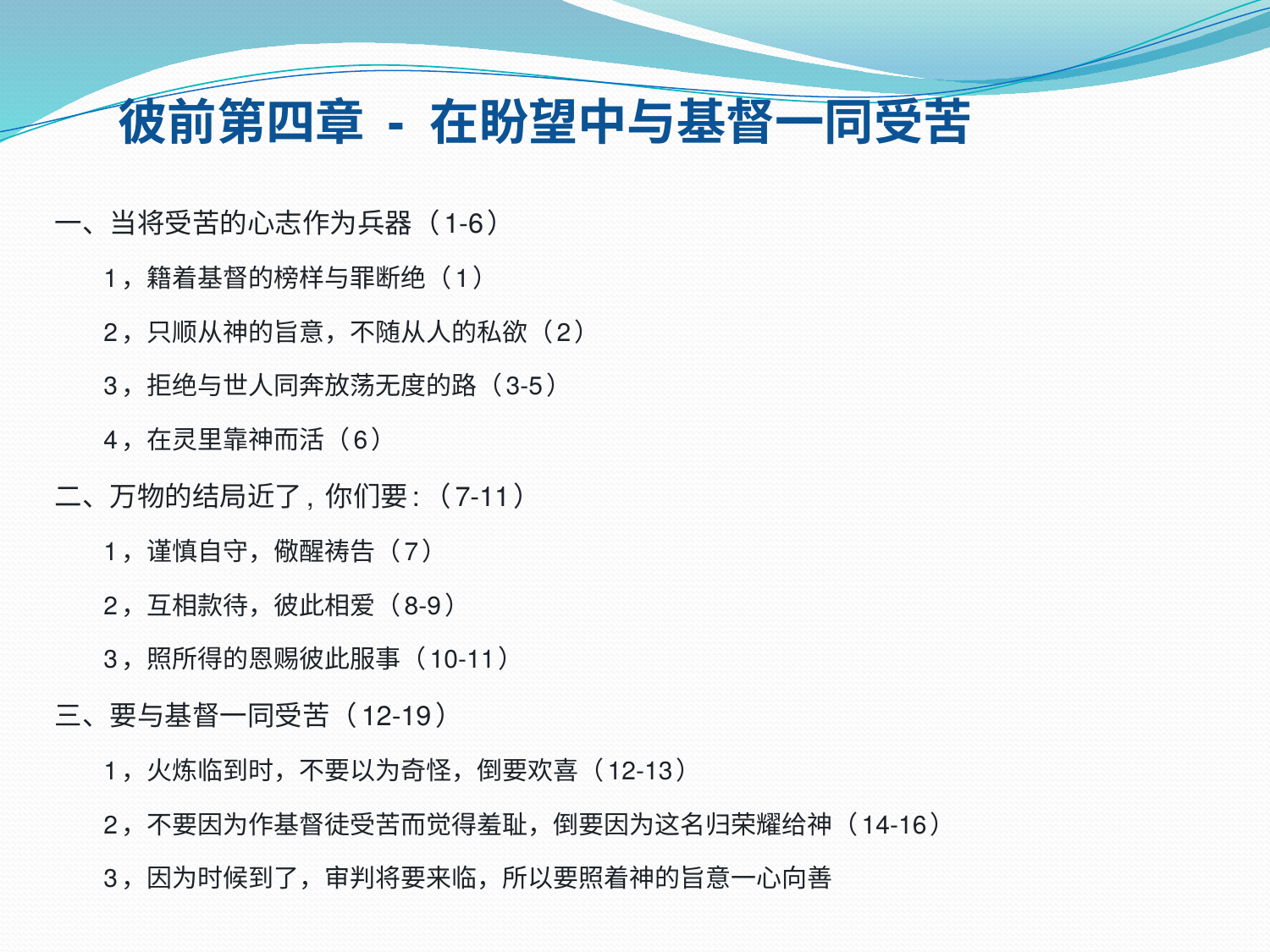

彼前第四章 - 在盼望中与基督一同受苦
一、当将受苦的心志作为兵器（1-6）
1，籍着基督的榜样与罪断绝（1）
2，只顺从神的旨意，不随从人的私欲（2）
3，拒绝与世人同奔放荡无度的路（3-5）
4，在灵里靠神而活（6）
二、万物的结局近了, 你们要:（7-11）
1，谨慎自守，儆醒祷告（7）
2，互相款待，彼此相爱（8-9）
3，照所得的恩赐彼此服事（10-11）
三、要与基督一同受苦（12-19）
1，火炼临到时，不要以为奇怪，倒要欢喜（12-13）
2，不要因为作基督徒受苦而觉得羞耻，倒要因为这名归荣耀给神（14-16）
3，因为时候到了，审判将要来临，所以要照着神的旨意一心向善